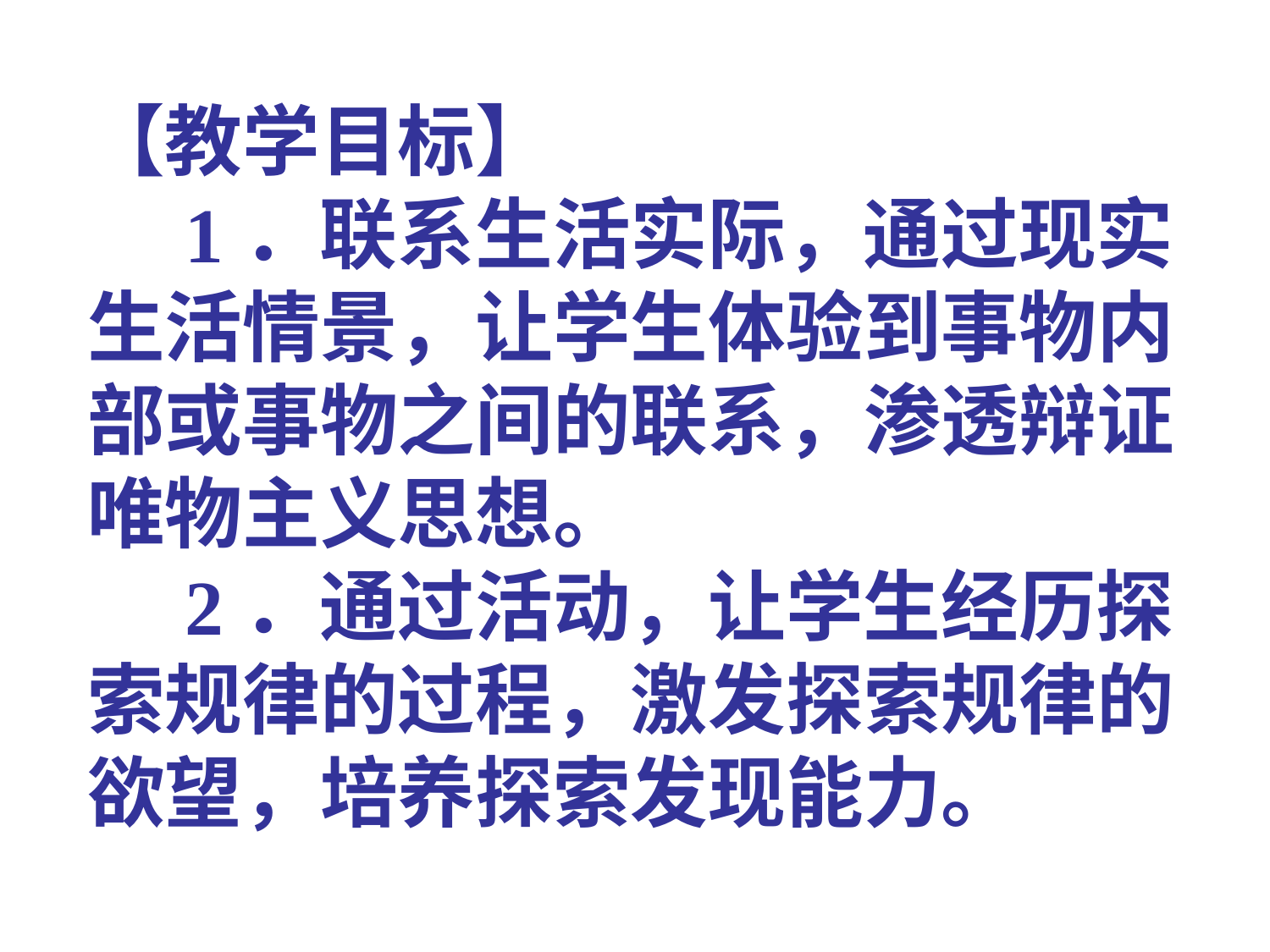

【教学目标】
     1．联系生活实际，通过现实生活情景，让学生体验到事物内部或事物之间的联系，渗透辩证唯物主义思想。
     2．通过活动，让学生经历探索规律的过程，激发探索规律的欲望，培养探索发现能力。